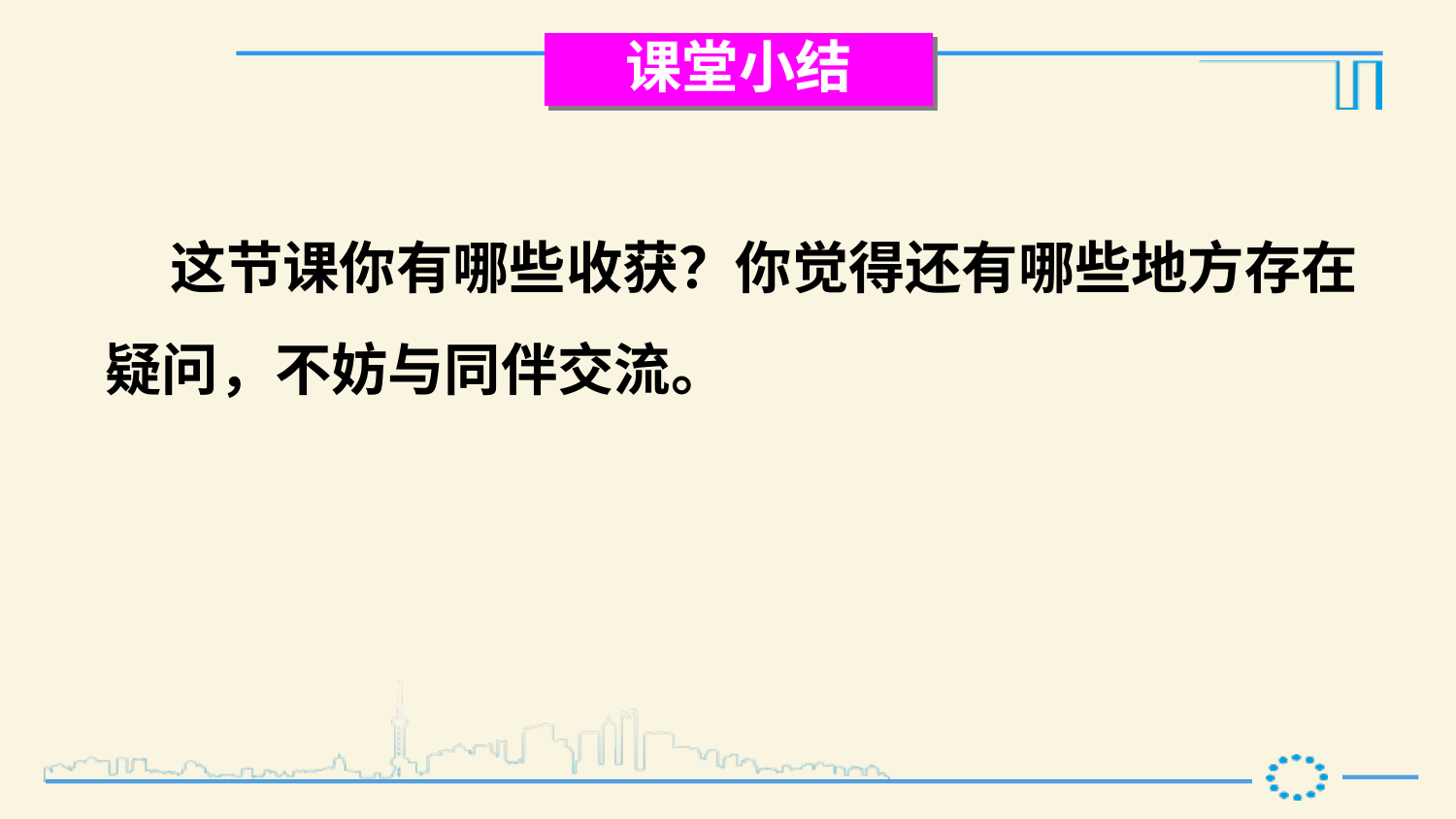

课堂小结
    这节课你有哪些收获？你觉得还有哪些地方存在疑问，不妨与同伴交流。